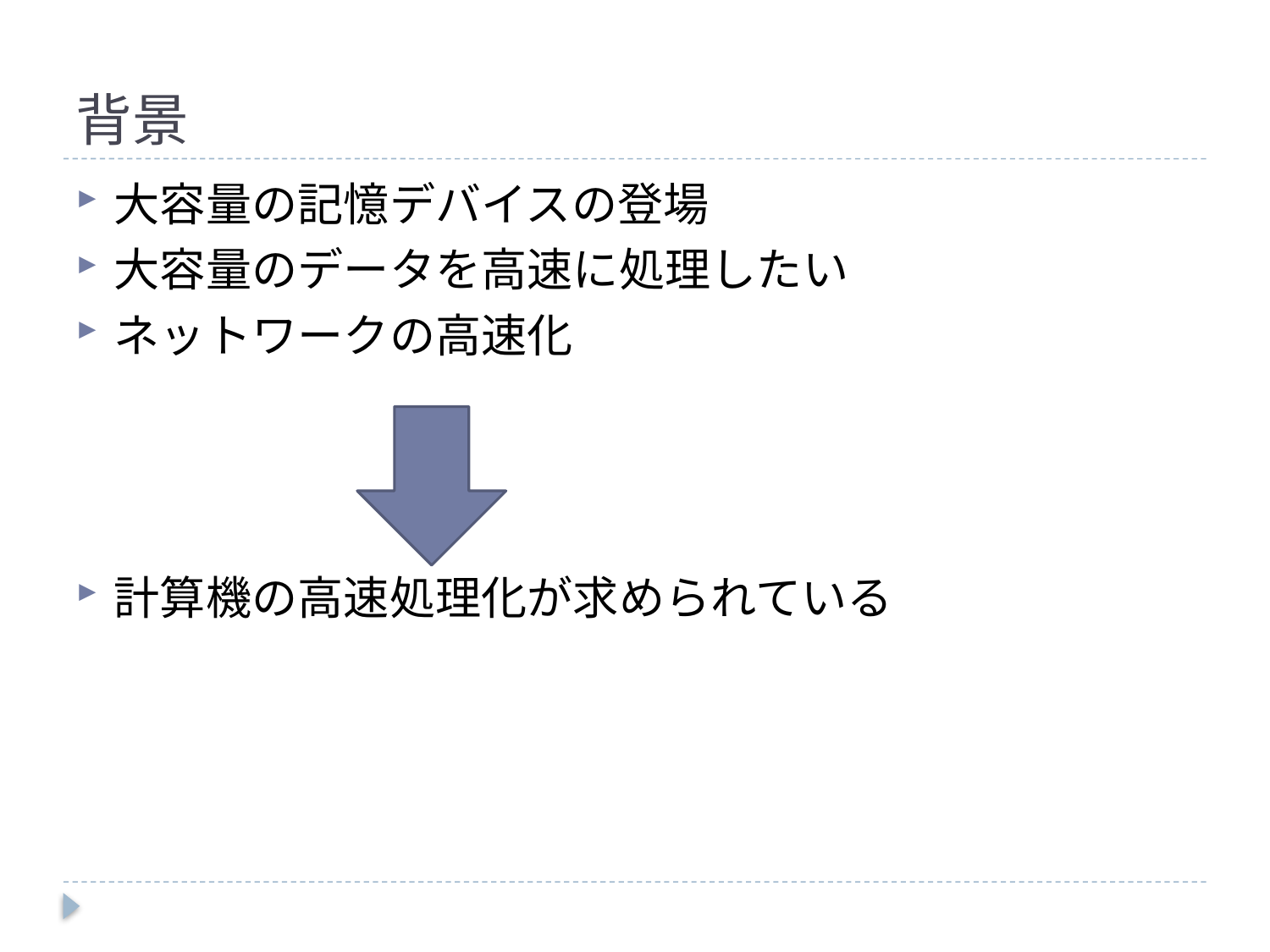

# 背景
大容量の記憶デバイスの登場
大容量のデータを高速に処理したい
ネットワークの高速化

計算機の高速処理化が求められている